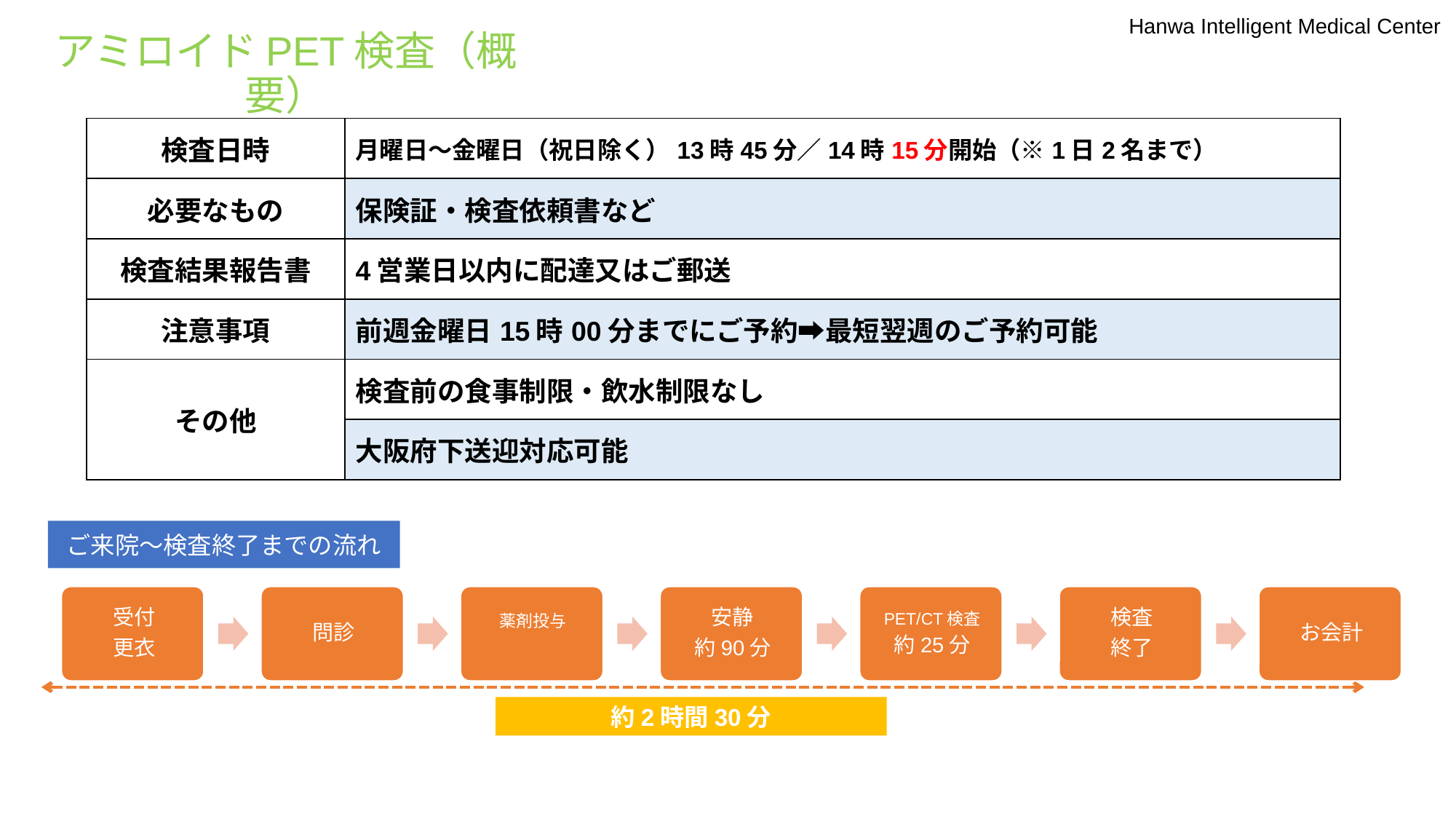

Hanwa Intelligent Medical Center
# アミロイドPET検査（概要）
| 検査日時 | 月曜日～金曜日（祝日除く）13時45分／14時15分開始（※1日2名まで） |
| --- | --- |
| 必要なもの | 保険証・検査依頼書など |
| 検査結果報告書 | 4営業日以内に配達又はご郵送 |
| 注意事項 | 前週金曜日15時00分までにご予約➡最短翌週のご予約可能 |
| その他 | 検査前の食事制限・飲水制限なし |
|  | 大阪府下送迎対応可能 |
受付
更衣

問診

薬剤投与

安静
約90分

PET/CT検査
約25分

検査
終了

お会計
ご来院～検査終了までの流れ
約2時間30分